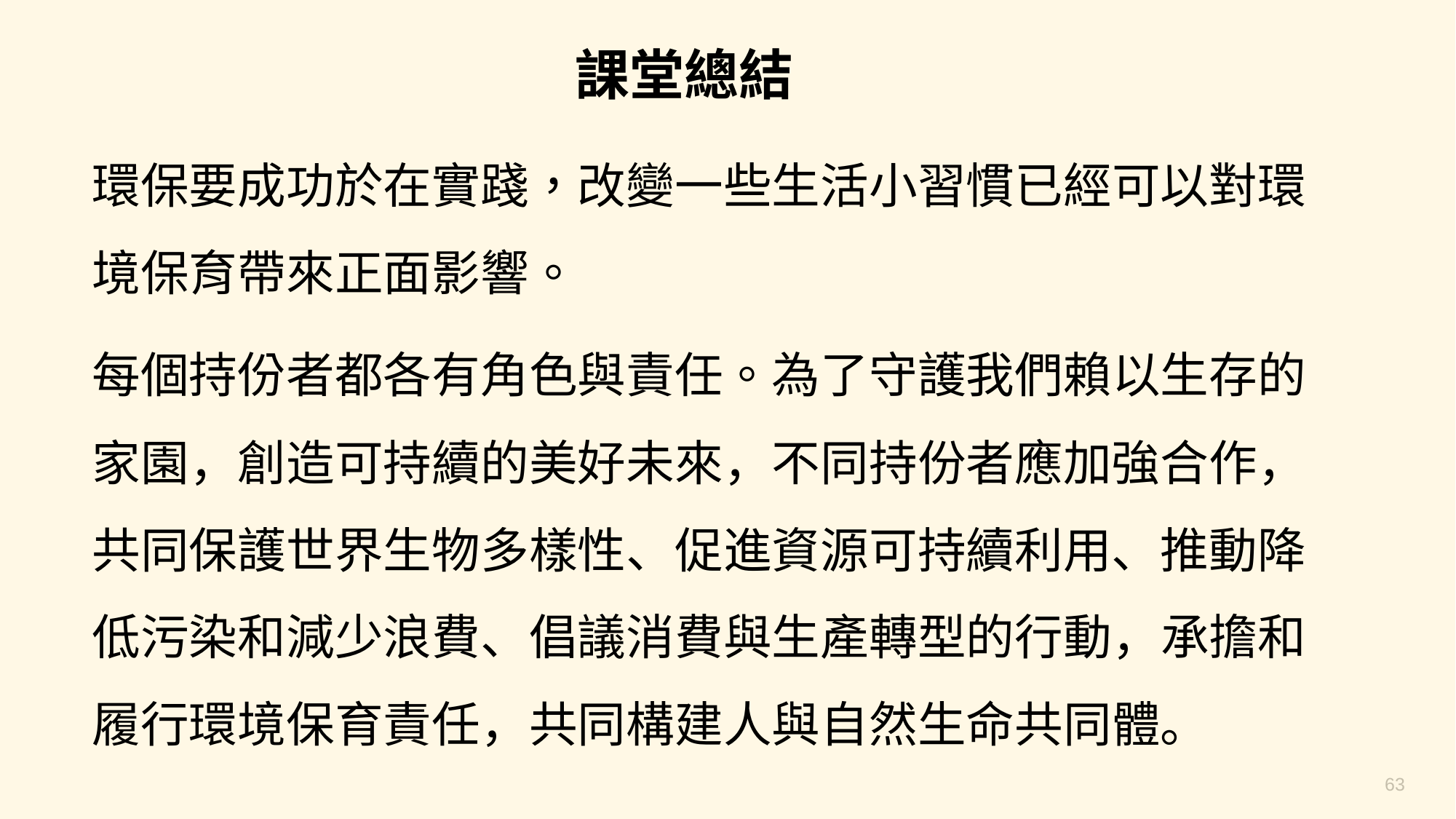

課堂總結
環保要成功於在實踐，改變一些生活小習慣已經可以對環境保育帶來正面影響。
每個持份者都各有角色與責任。為了守護我們賴以生存的家園，創造可持續的美好未來，不同持份者應加強合作，共同保護世界生物多樣性、促進資源可持續利用、推動降低污染和減少浪費、倡議消費與生產轉型的行動，承擔和履行環境保育責任，共同構建人與自然生命共同體。